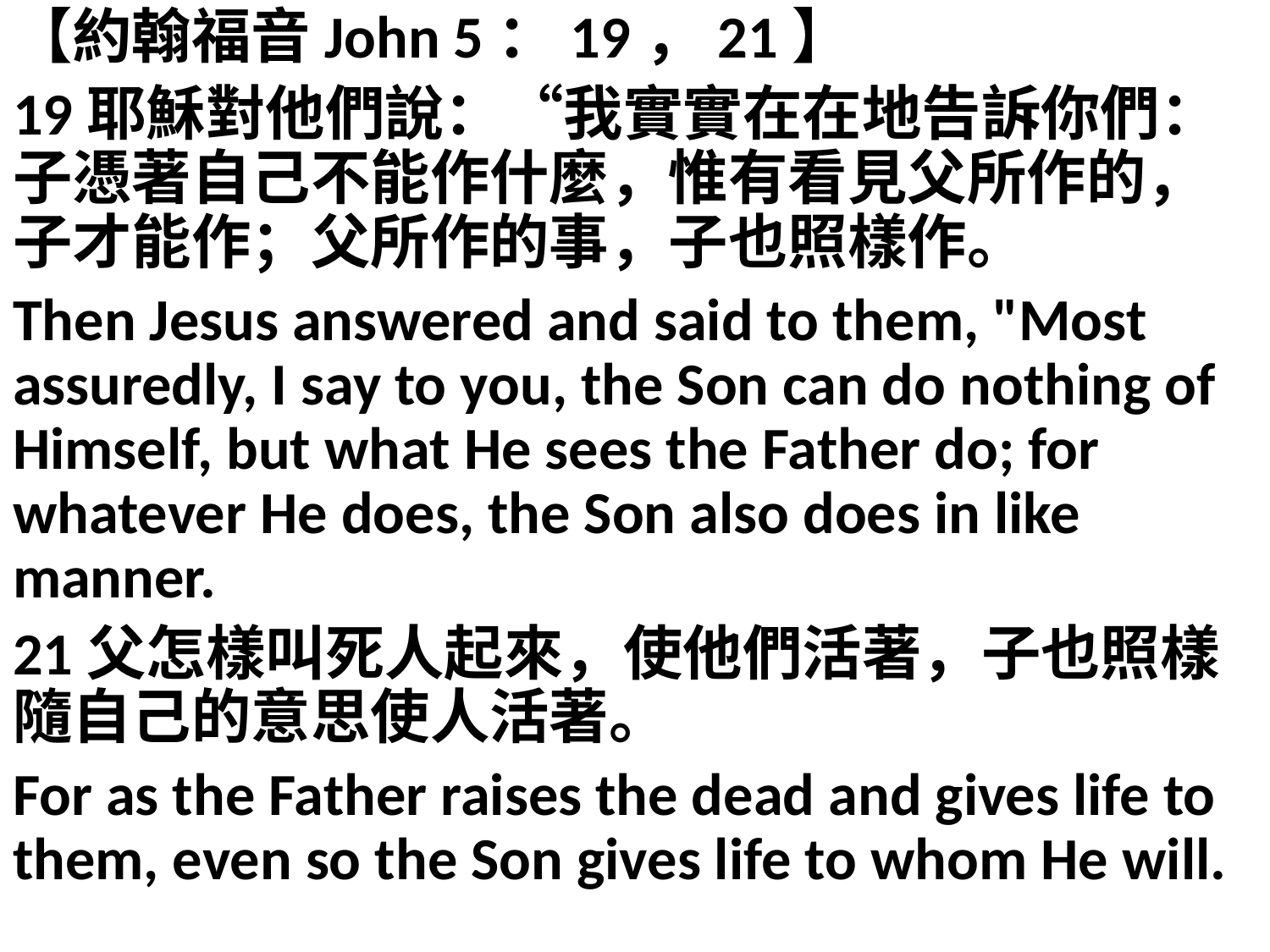

【約翰福音John 5：19，21】
19耶穌對他們說：“我實實在在地告訴你們：子憑著自己不能作什麼，惟有看見父所作的，子才能作；父所作的事，子也照樣作。
Then Jesus answered and said to them, "Most assuredly, I say to you, the Son can do nothing of Himself, but what He sees the Father do; for whatever He does, the Son also does in like manner.
21父怎樣叫死人起來，使他們活著，子也照樣隨自己的意思使人活著。
For as the Father raises the dead and gives life to them, even so the Son gives life to whom He will.